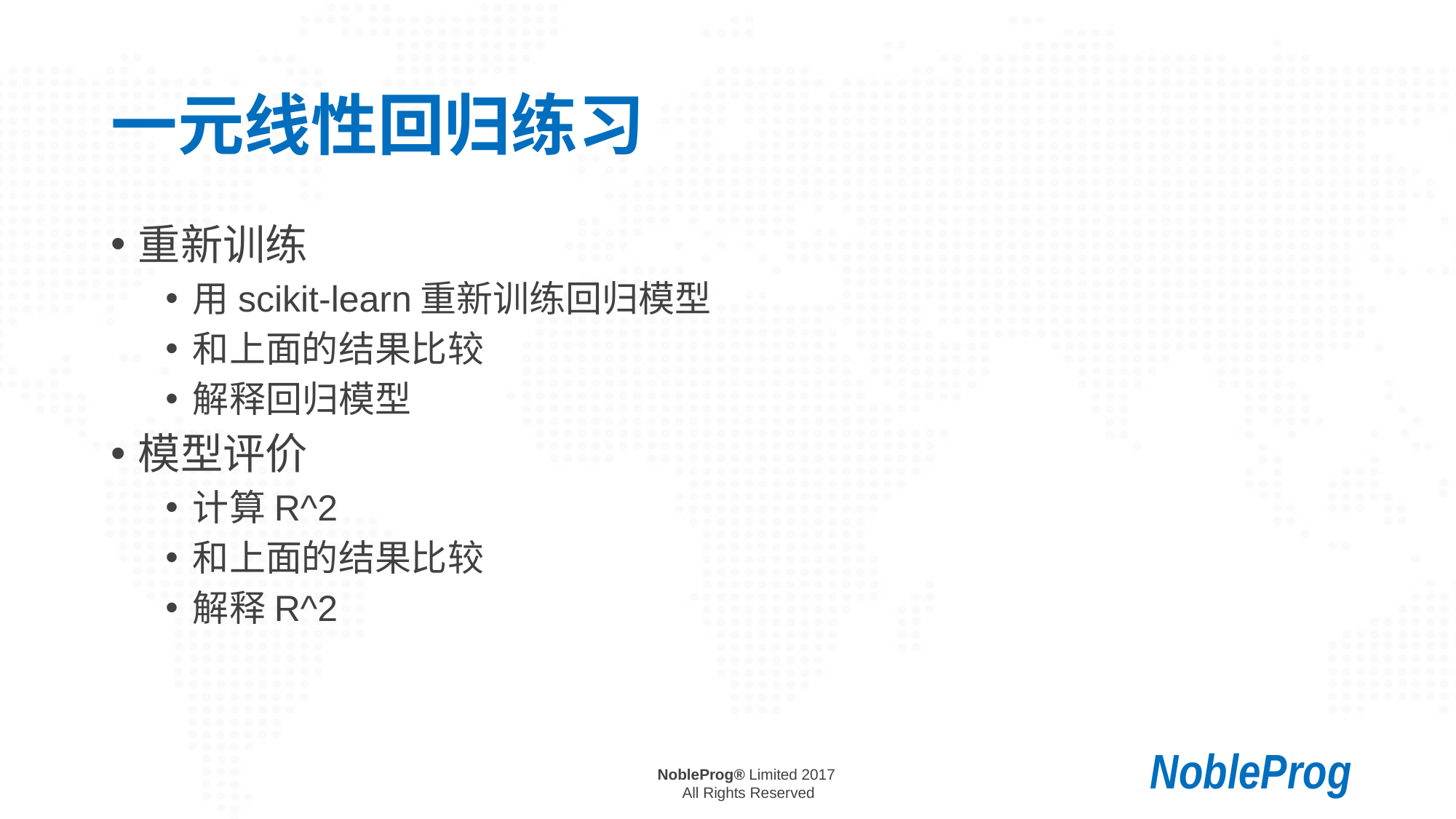

# 一元线性回归练习
重新训练
用scikit-learn重新训练回归模型
和上面的结果比较
解释回归模型
模型评价
计算R^2
和上面的结果比较
解释R^2